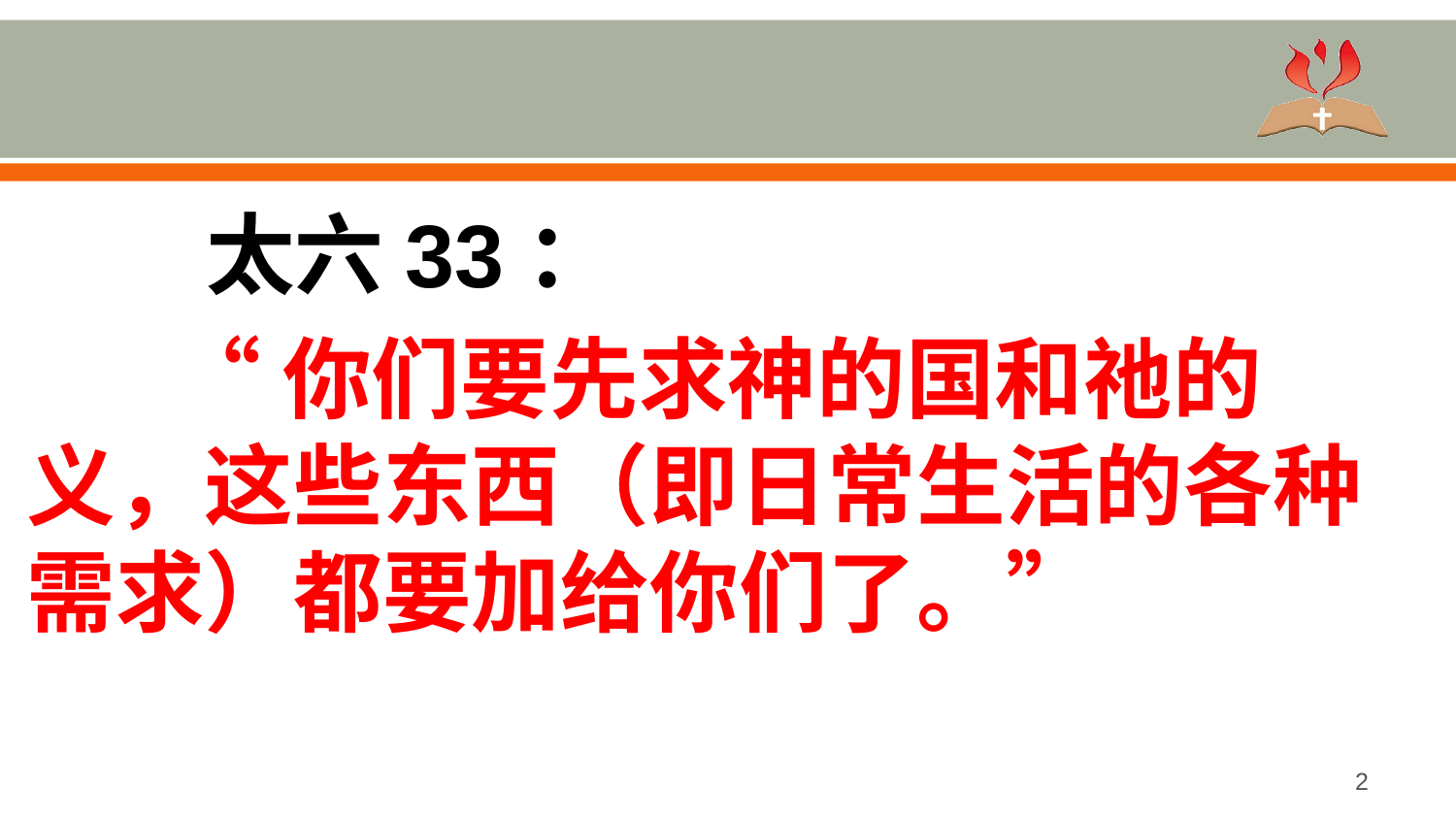

太六33：
“你们要先求神的国和祂的义，这些东西（即日常生活的各种需求）都要加给你们了。”
2